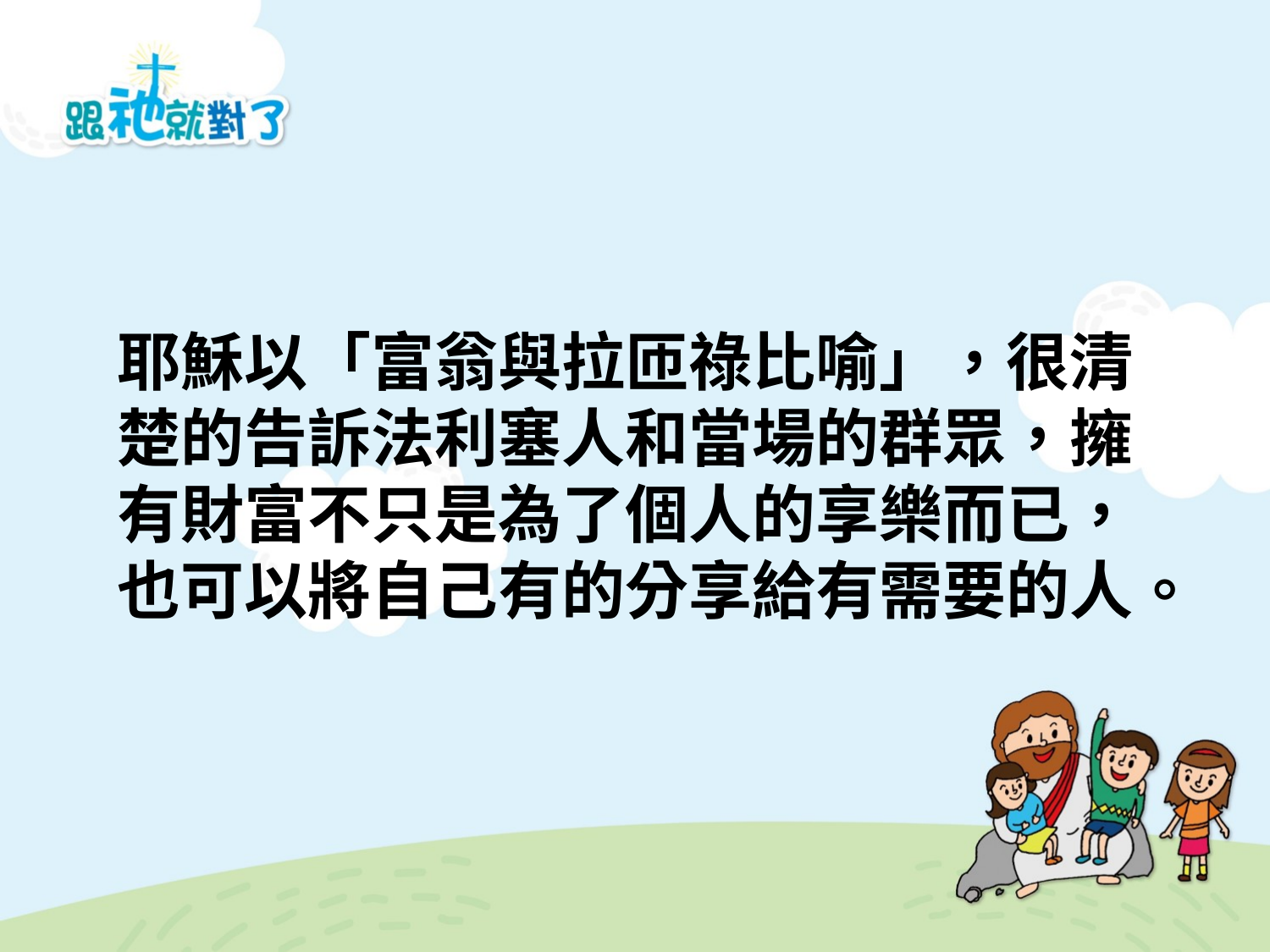

耶穌以「富翁與拉匝祿比喻」，很清楚的告訴法利塞人和當場的群眾，擁有財富不只是為了個人的享樂而已，也可以將自己有的分享給有需要的人。